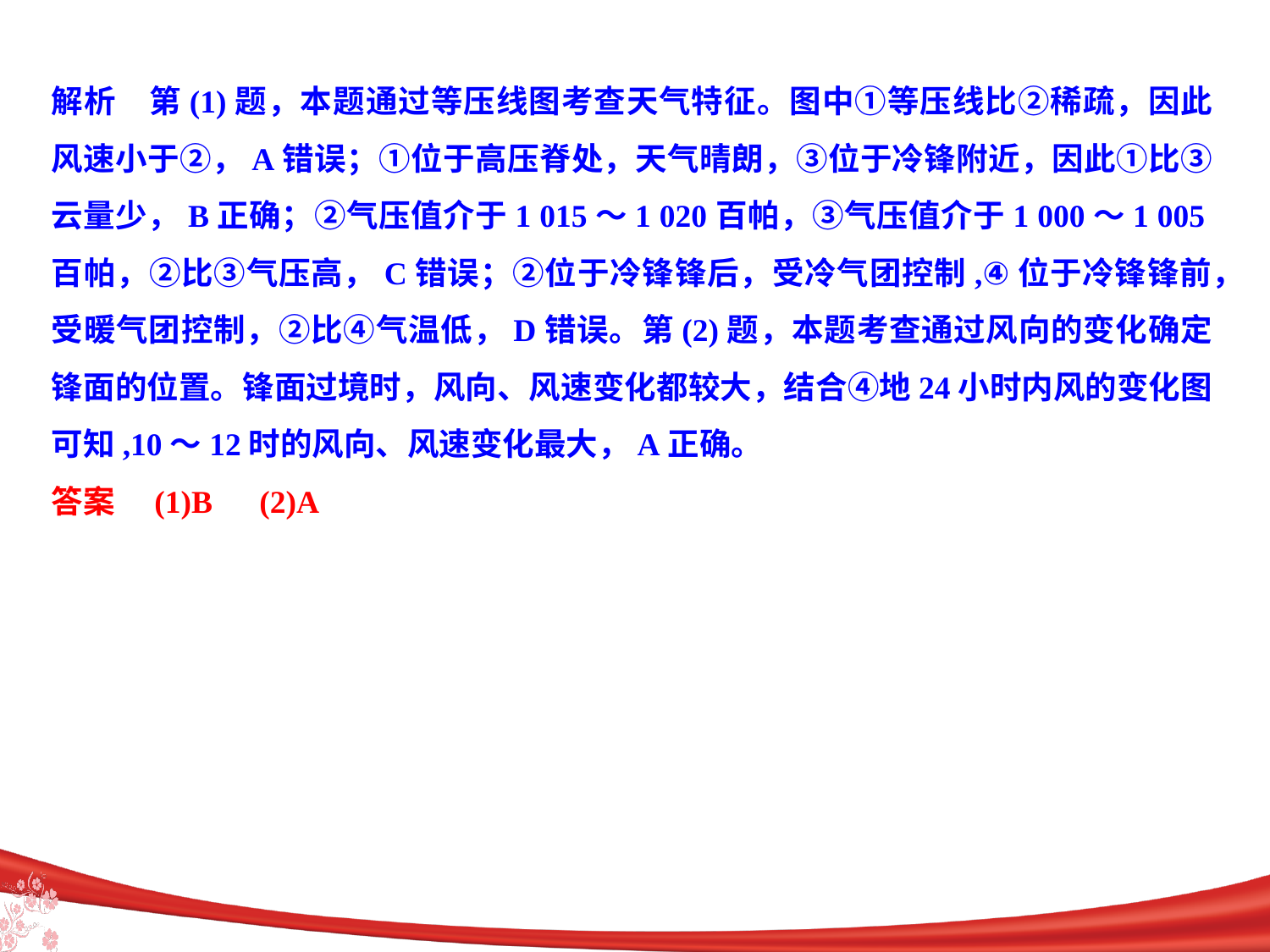

解析　第(1)题，本题通过等压线图考查天气特征。图中①等压线比②稀疏，因此风速小于②，A错误；①位于高压脊处，天气晴朗，③位于冷锋附近，因此①比③云量少，B正确；②气压值介于1 015～1 020百帕，③气压值介于1 000～1 005百帕，②比③气压高，C错误；②位于冷锋锋后，受冷气团控制,④位于冷锋锋前，受暖气团控制，②比④气温低，D错误。第(2)题，本题考查通过风向的变化确定锋面的位置。锋面过境时，风向、风速变化都较大，结合④地24小时内风的变化图可知,10～12时的风向、风速变化最大，A正确。
答案　(1)B　(2)A